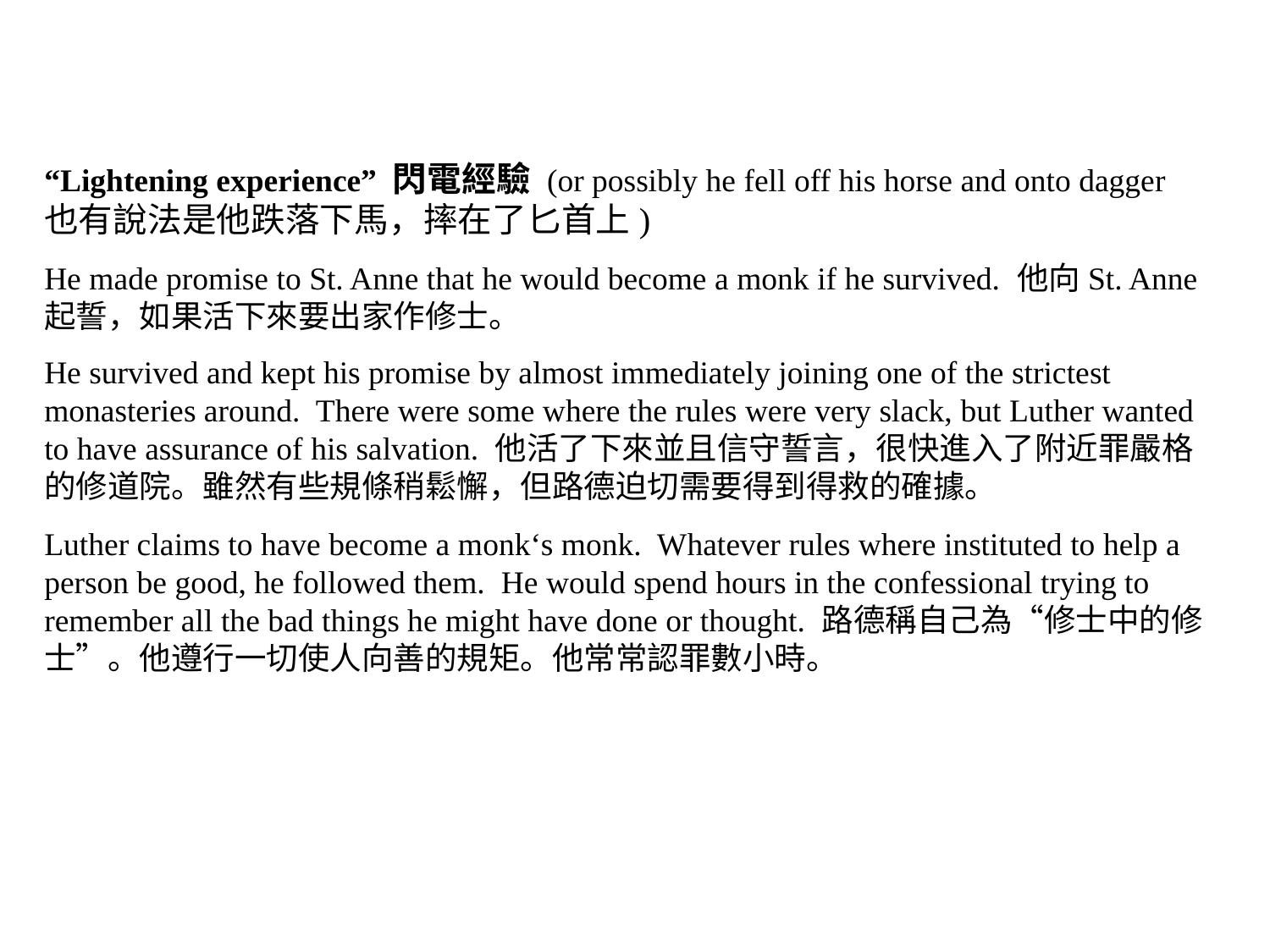

“Lightening experience” 閃電經驗 (or possibly he fell off his horse and onto dagger 也有說法是他跌落下馬，摔在了匕首上)

He made promise to St. Anne that he would become a monk if he survived. 他向St. Anne起誓，如果活下來要出家作修士。

He survived and kept his promise by almost immediately joining one of the strictest monasteries around.  There were some where the rules were very slack, but Luther wanted to have assurance of his salvation. 他活了下來並且信守誓言，很快進入了附近罪嚴格的修道院。雖然有些規條稍鬆懈，但路德迫切需要得到得救的確據。

Luther claims to have become a monk‘s monk.  Whatever rules where instituted to help a person be good, he followed them.  He would spend hours in the confessional trying to remember all the bad things he might have done or thought. 路德稱自己為“修士中的修士”。他遵行一切使人向善的規矩。他常常認罪數小時。